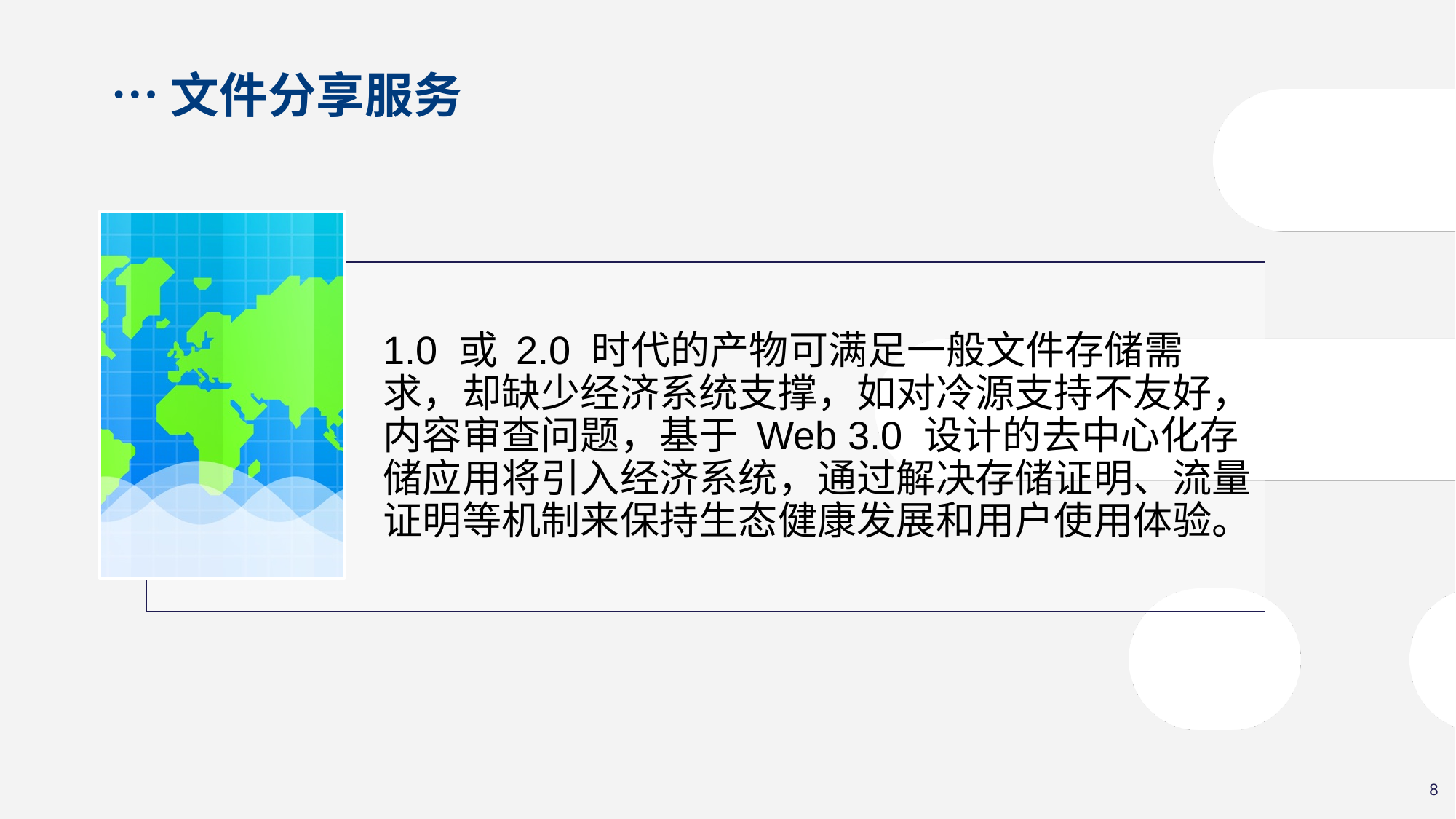

# …文件分享服务
1.0 或 2.0 时代的产物可满足一般文件存储需求，却缺少经济系统支撑，如对冷源支持不友好，内容审查问题，基于 Web 3.0 设计的去中心化存储应用将引入经济系统，通过解决存储证明、流量证明等机制来保持生态健康发展和用户使用体验。

8